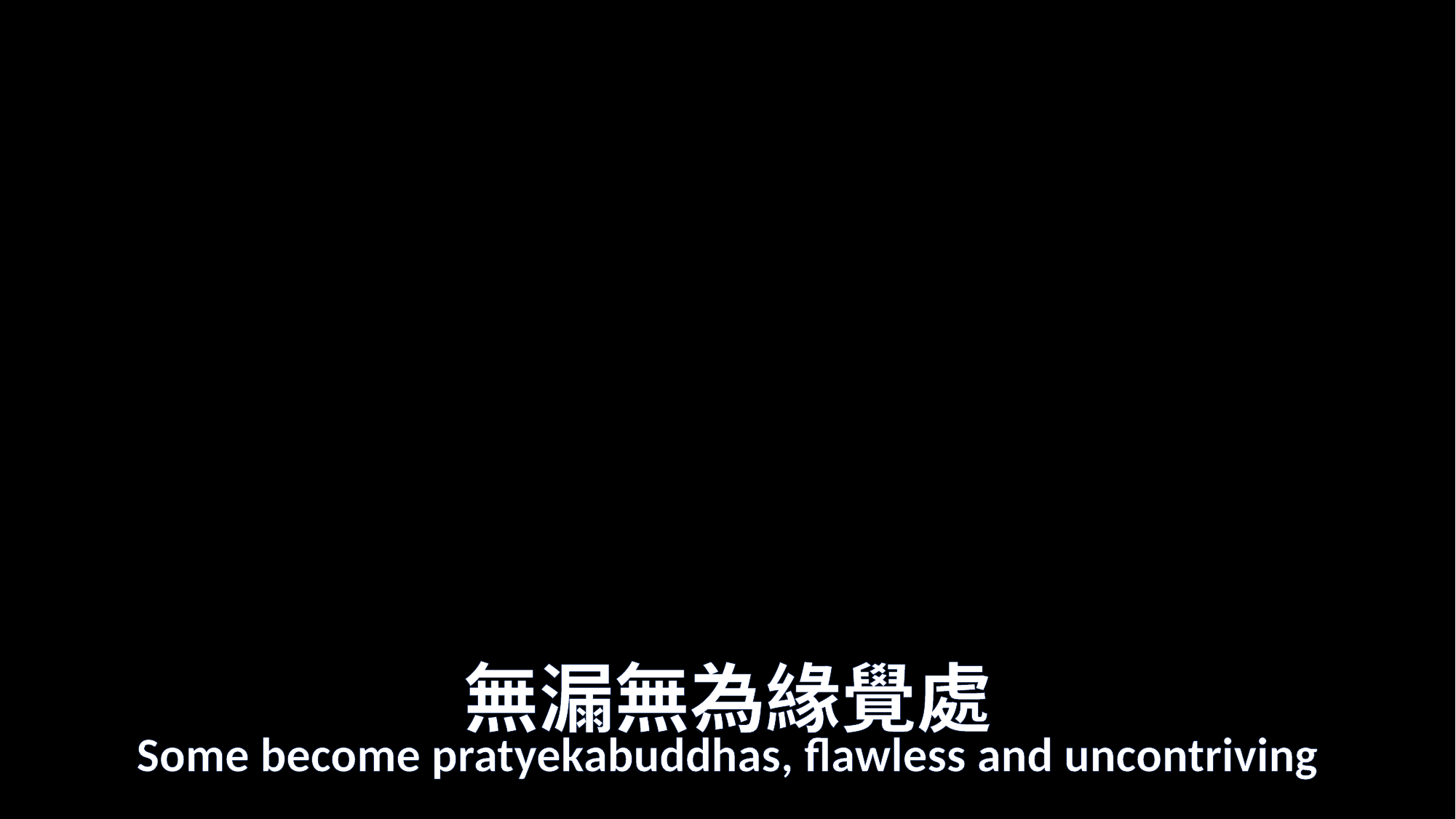

# 無漏無為緣覺處
Some become pratyekabuddhas, flawless and uncontriving